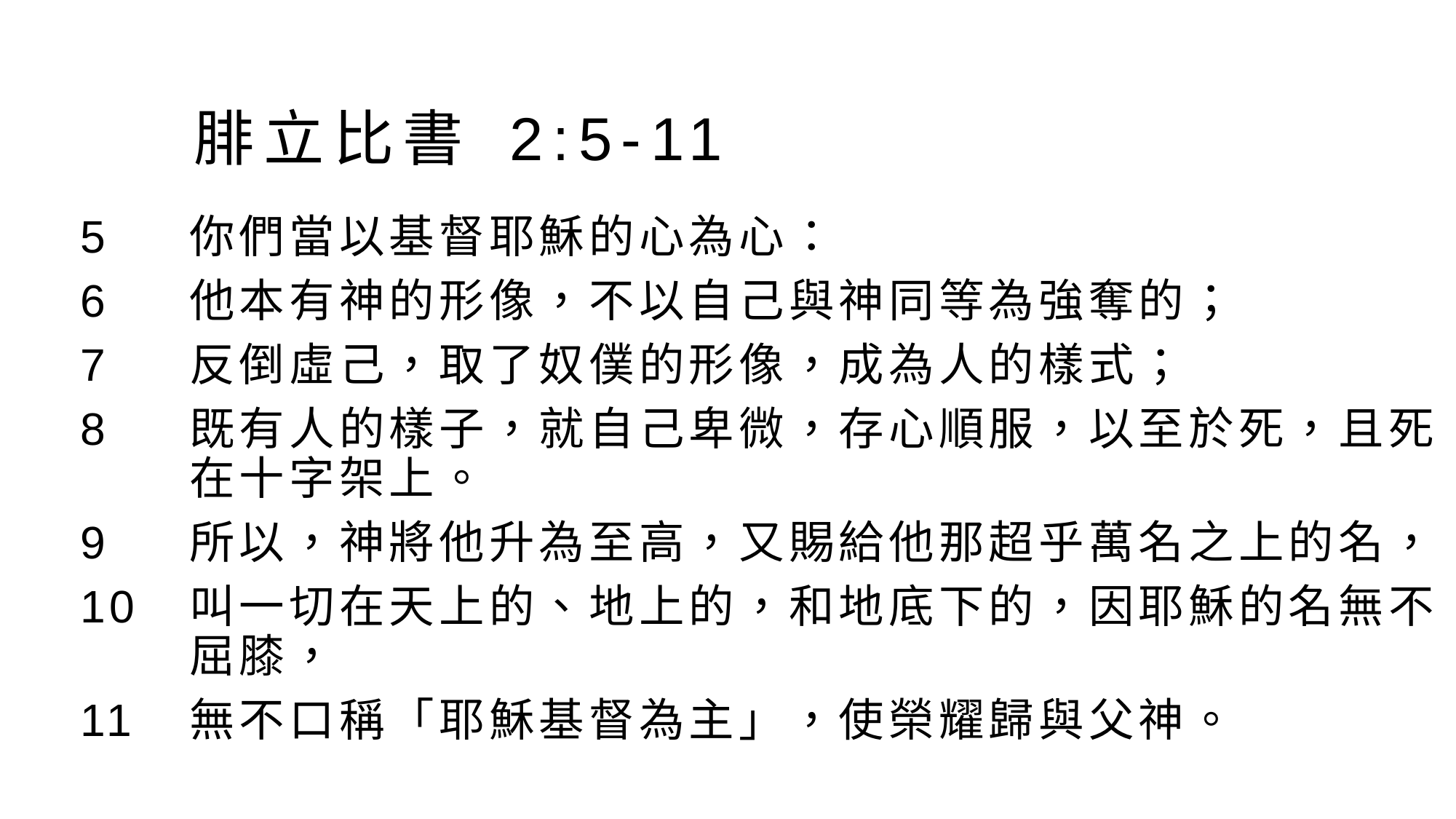

# 腓立比書 2:5-11
5	你們當以基督耶穌的心為心：
6	他本有神的形像，不以自己與神同等為強奪的；
7	反倒虛己，取了奴僕的形像，成為人的樣式；
8	既有人的樣子，就自己卑微，存心順服，以至於死，且死	在十字架上。
9	所以，神將他升為至高，又賜給他那超乎萬名之上的名，
10	叫一切在天上的、地上的，和地底下的，因耶穌的名無不	屈膝，
11	無不口稱「耶穌基督為主」，使榮耀歸與父神。